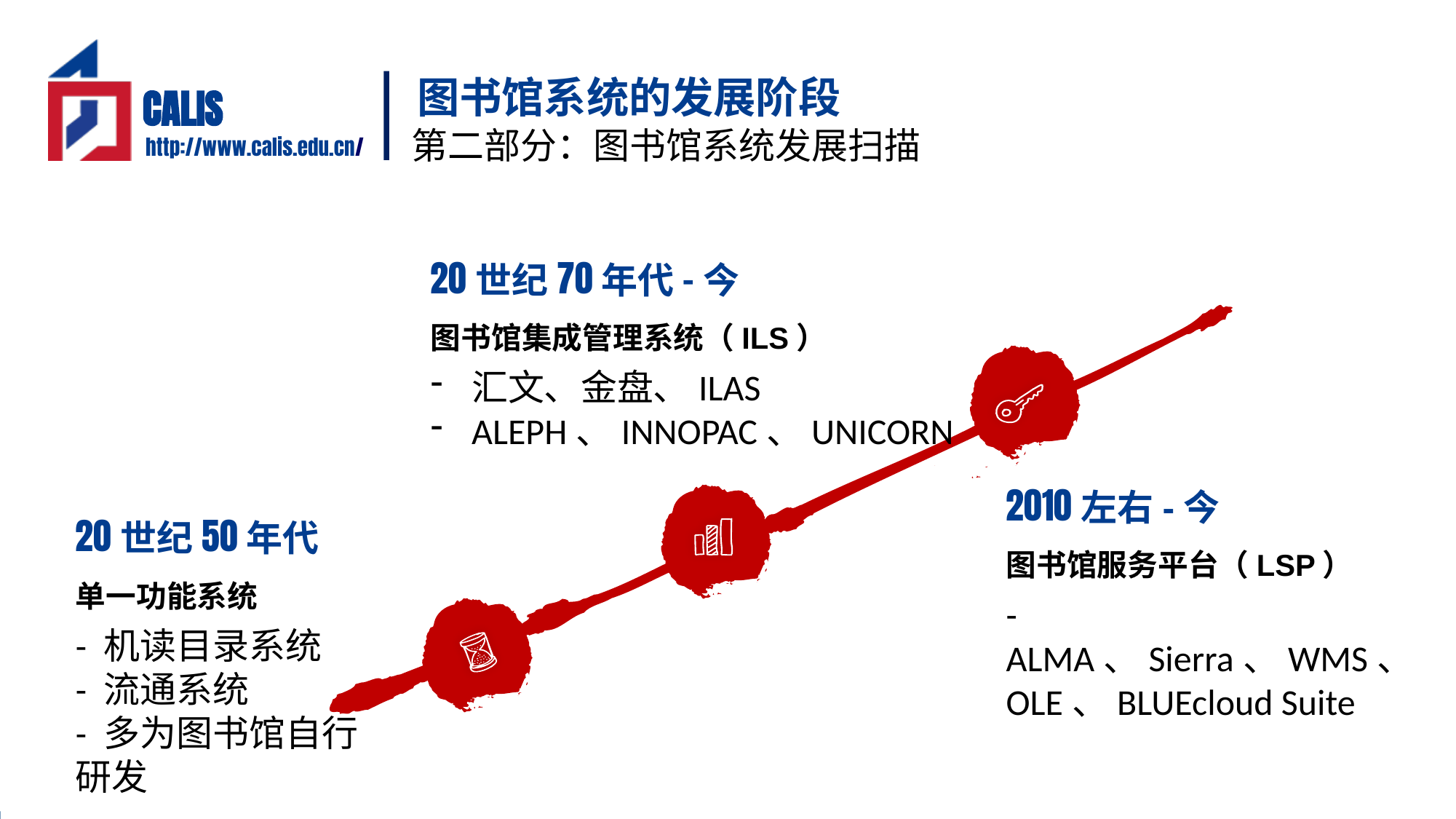

图书馆系统的发展阶段
第二部分：图书馆系统发展扫描
20世纪70年代-今
图书馆集成管理系统（ILS）
汇文、金盘、ILAS
ALEPH、INNOPAC、UNICORN

2010左右-今
图书馆服务平台（LSP）
- ALMA、Sierra、WMS、OLE、BLUEcloud Suite

20世纪50年代
单一功能系统
- 机读目录系统
- 流通系统
- 多为图书馆自行研发